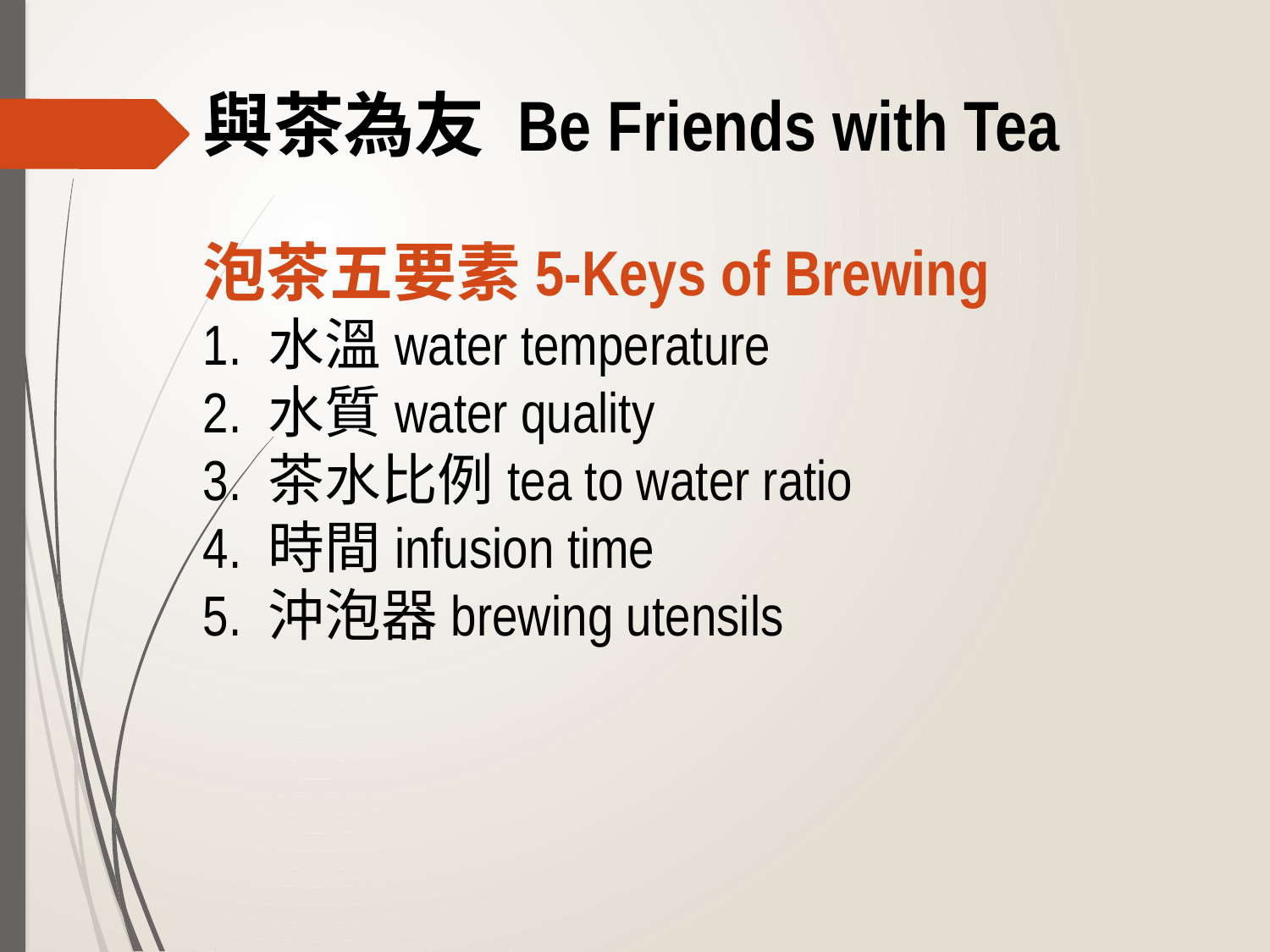

與茶為友 Be Friends with Tea
泡茶五要素5-Keys of Brewing 
1. 水溫water temperature 
2. 水質water quality 
3. 茶水比例tea to water ratio
4. 時間infusion time 
5. 沖泡器brewing utensils